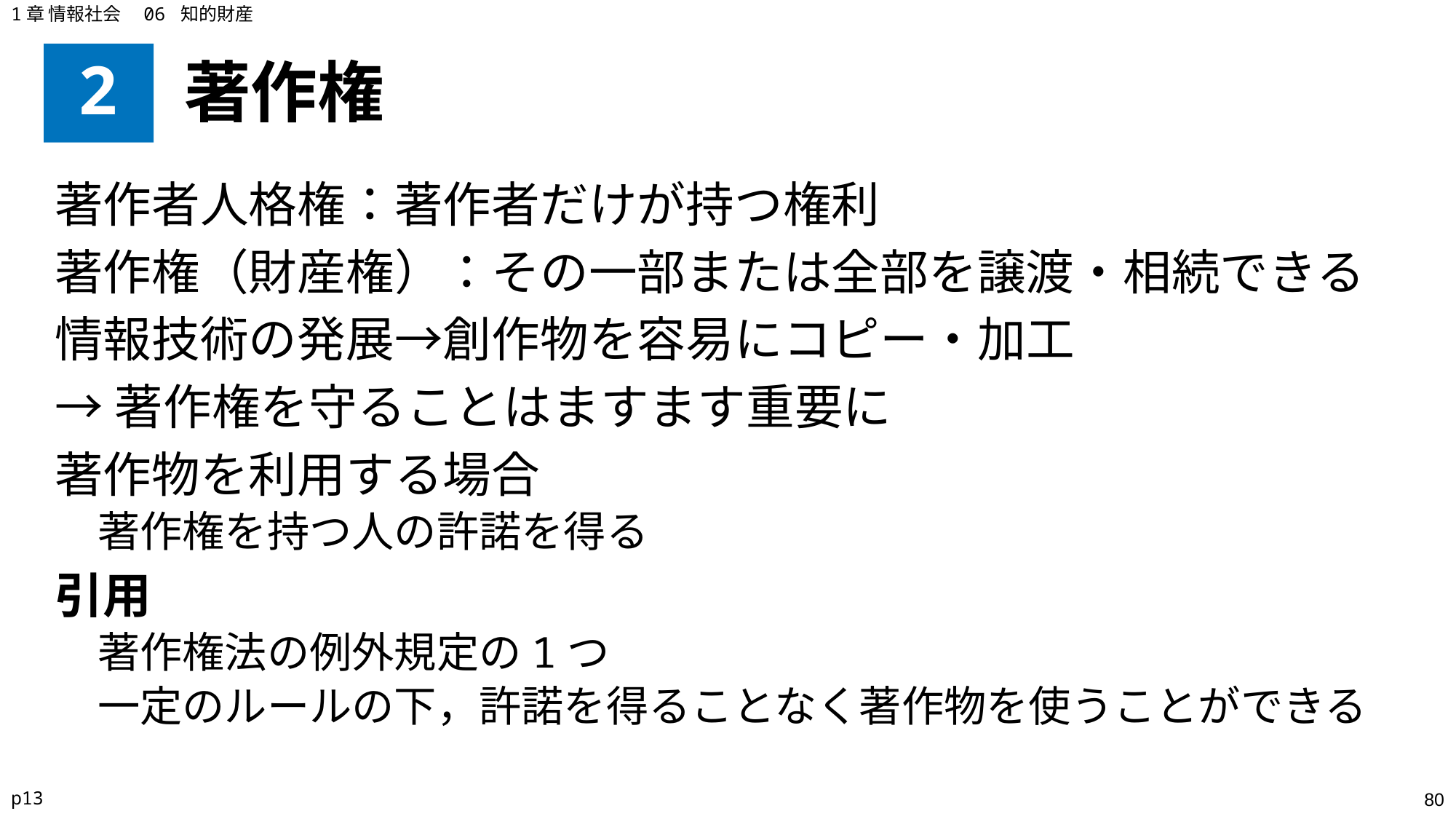

1章 情報社会　06 知的財産

# 2
著作権
著作者人格権：著作者だけが持つ権利
著作権（財産権）：その一部または全部を譲渡・相続できる
情報技術の発展→創作物を容易にコピー・加工
→著作権を守ることはますます重要に
著作物を利用する場合
著作権を持つ人の許諾を得る
引用
著作権法の例外規定の1つ
一定のルールの下，許諾を得ることなく著作物を使うことができる

p13
80